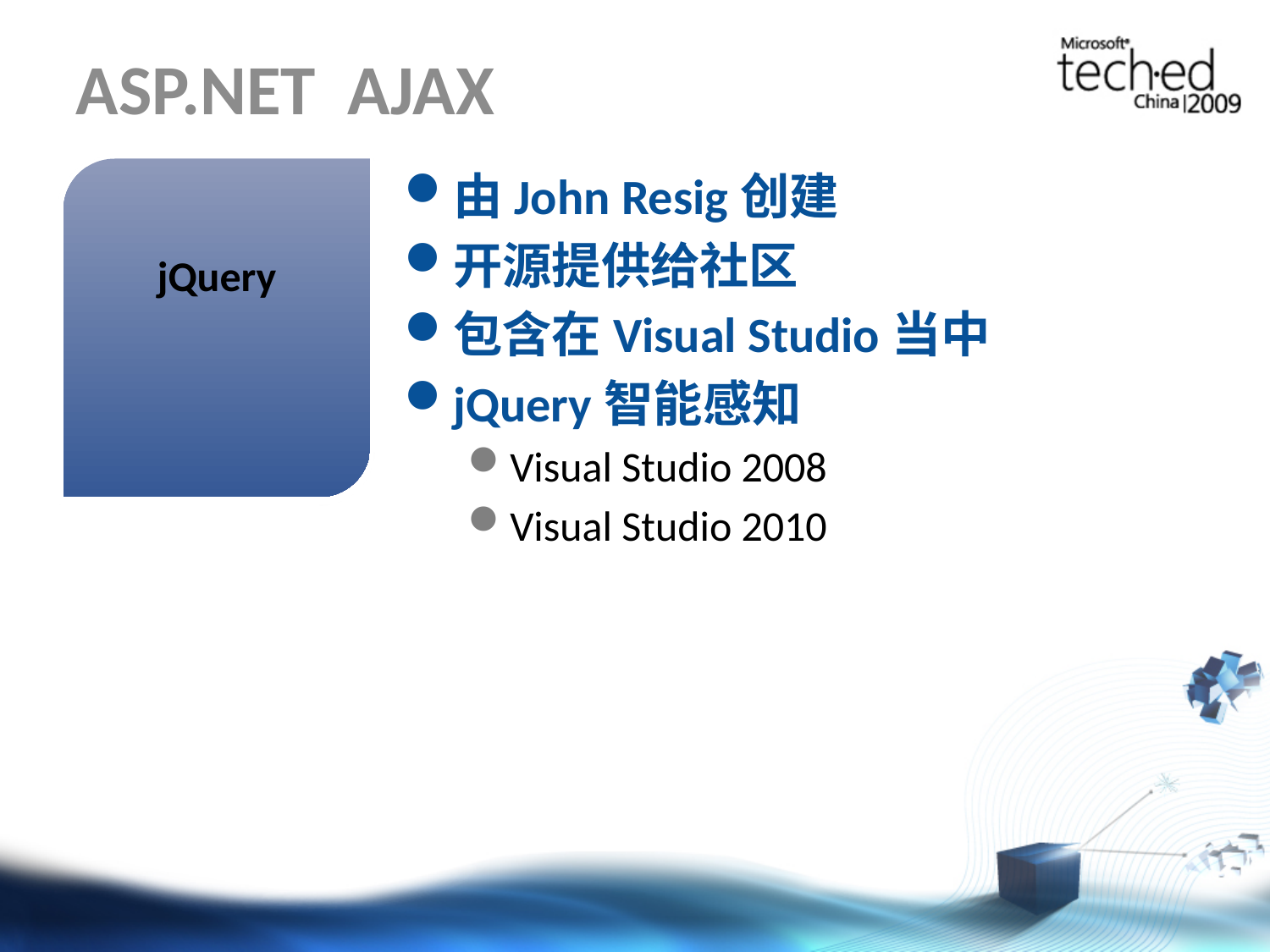

# ASP.NET  AJAX

由John Resig创建
开源提供给社区
包含在Visual Studio当中
jQuery智能感知
Visual Studio 2008
Visual Studio 2010

jQuery